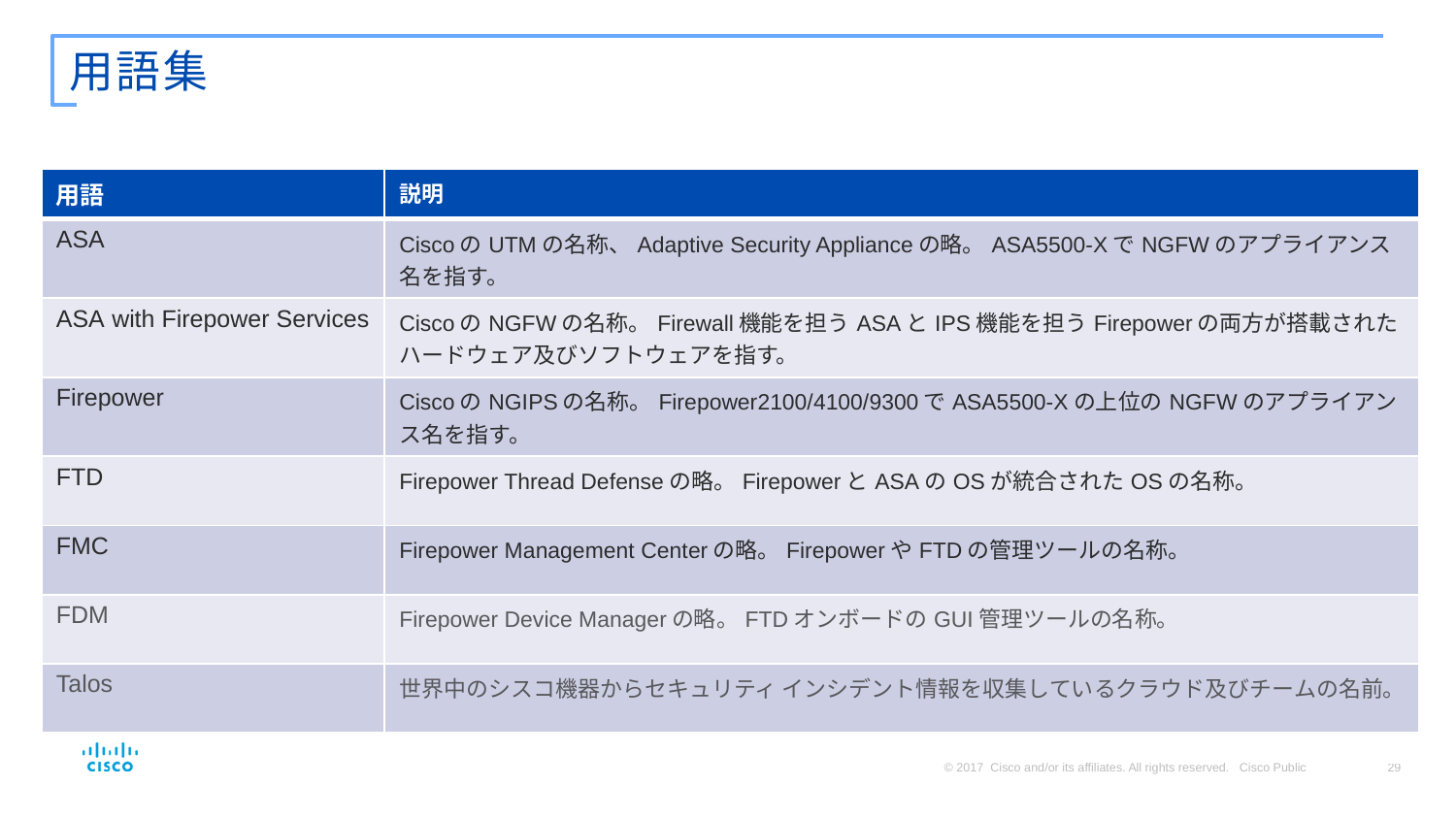

# 用語集
| 用語 | 説明 |
| --- | --- |
| ASA | CiscoのUTMの名称、Adaptive Security Applianceの略。ASA5500-XでNGFWのアプライアンス名を指す。 |
| ASA with Firepower Services | CiscoのNGFWの名称。Firewall機能を担うASAとIPS機能を担うFirepowerの両方が搭載された ハードウェア及びソフトウェアを指す。 |
| Firepower | CiscoのNGIPSの名称。Firepower2100/4100/9300でASA5500-Xの上位のNGFWのアプライアンス名を指す。 |
| FTD | Firepower Thread Defenseの略。FirepowerとASAのOSが統合されたOSの名称。 |
| FMC | Firepower Management Centerの略。FirepowerやFTDの管理ツールの名称。 |
| FDM | Firepower Device Managerの略。FTDオンボードのGUI管理ツールの名称。 |
| Talos | 世界中のシスコ機器からセキュリティ インシデント情報を収集しているクラウド及びチームの名前。 |